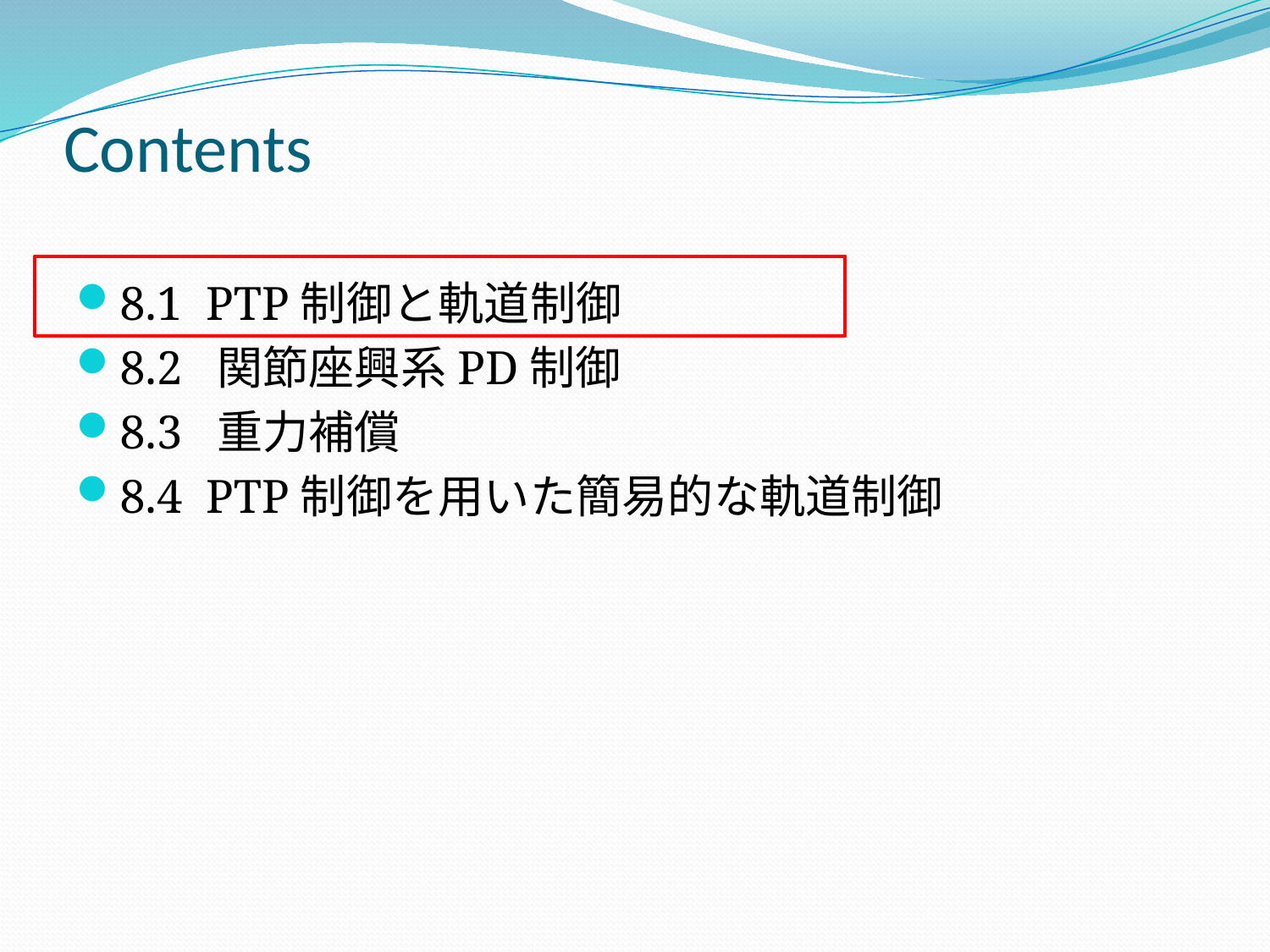

# Contents

8.1  PTP制御と軌道制御
8.2  関節座興系PD制御
8.3  重力補償
8.4  PTP制御を用いた簡易的な軌道制御